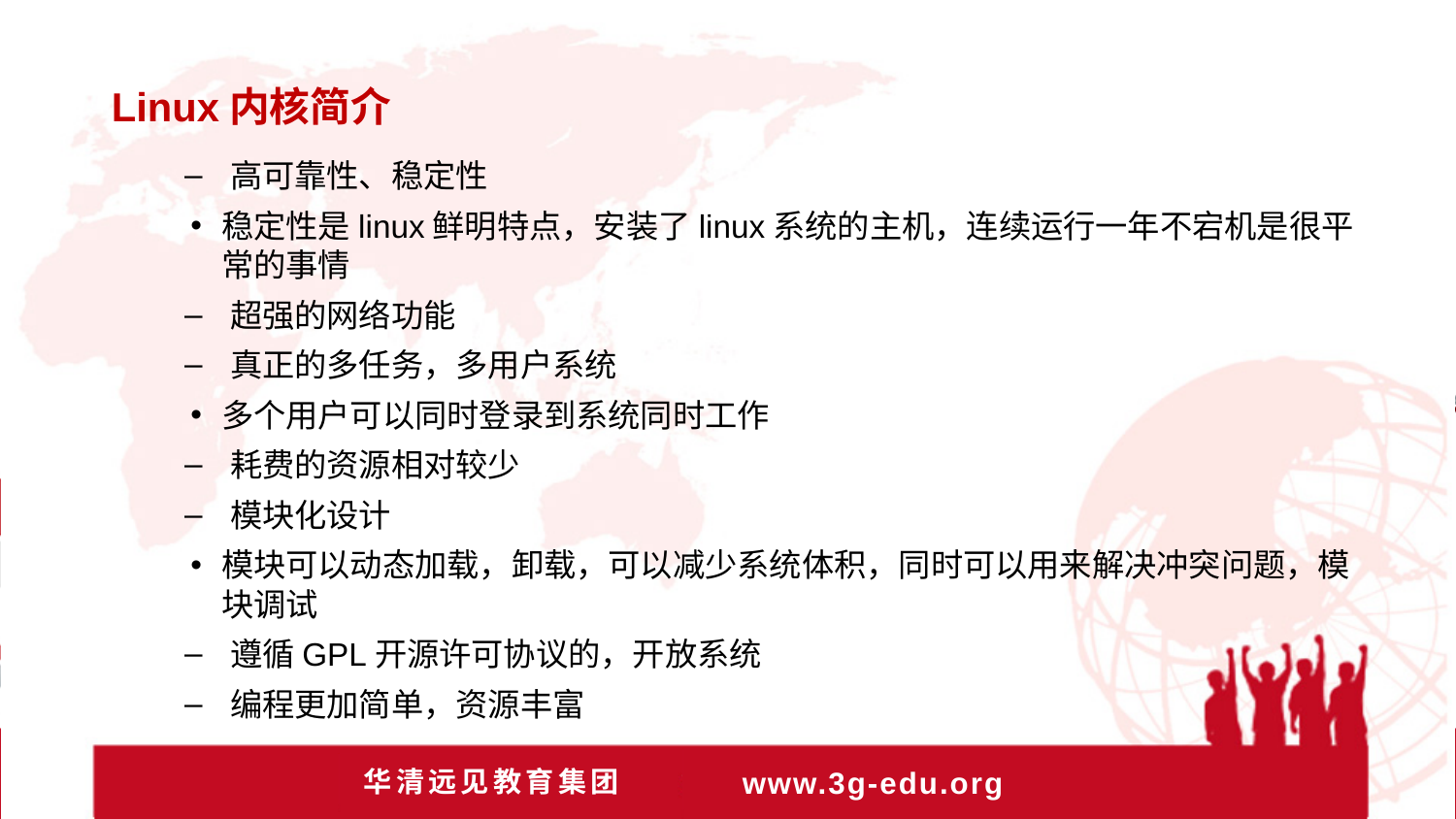

Linux内核简介
高可靠性、稳定性
稳定性是linux鲜明特点，安装了linux系统的主机，连续运行一年不宕机是很平常的事情
超强的网络功能
真正的多任务，多用户系统
多个用户可以同时登录到系统同时工作
耗费的资源相对较少
模块化设计
模块可以动态加载，卸载，可以减少系统体积，同时可以用来解决冲突问题，模块调试
遵循GPL开源许可协议的，开放系统
编程更加简单，资源丰富